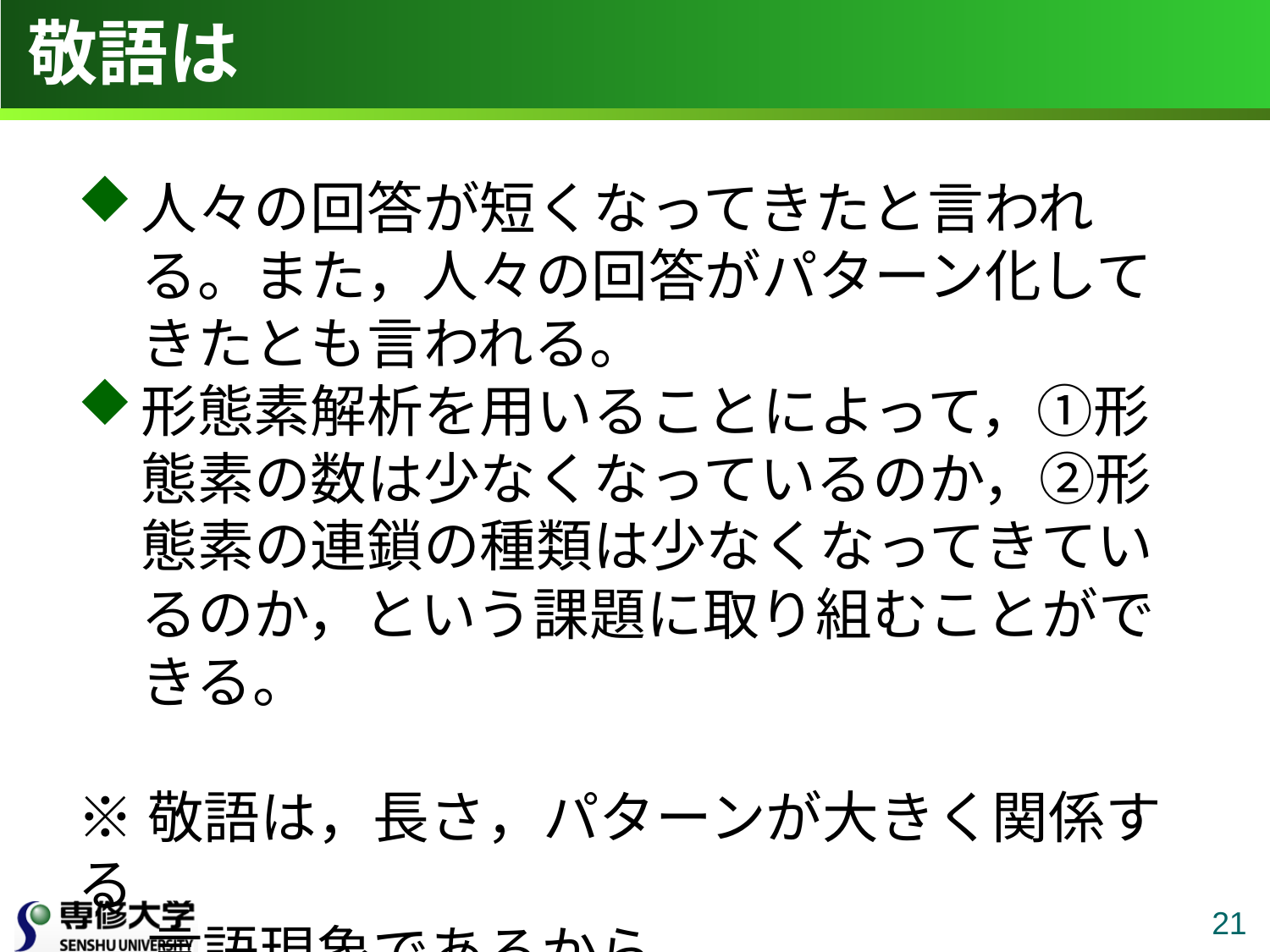

# 敬語は
人々の回答が短くなってきたと言われる。また，人々の回答がパターン化してきたとも言われる。
形態素解析を用いることによって，①形態素の数は少なくなっているのか，②形態素の連鎖の種類は少なくなってきているのか，という課題に取り組むことができる。

※敬語は，長さ，パターンが大きく関係する
　 言語現象であるから。
21